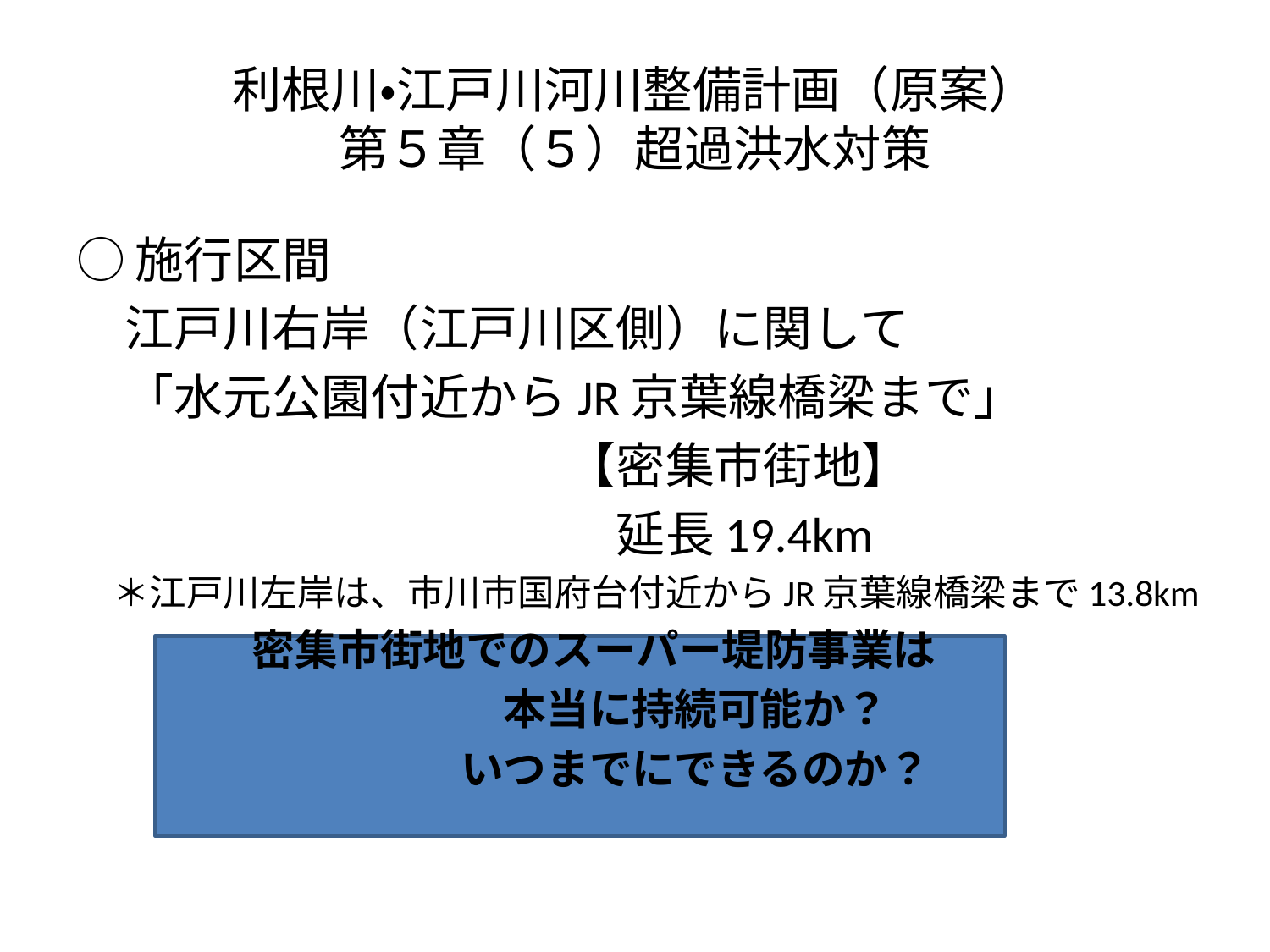

# 利根川・江戸川河川整備計画（原案） 第５章（５）超過洪水対策
○施行区間
　江戸川右岸（江戸川区側）に関して
　「水元公園付近からJR京葉線橋梁まで」
　　　　　　　　　　【密集市街地】
　　　　　　　　　　　延長19.4km
　＊江戸川左岸は、市川市国府台付近からJR京葉線橋梁まで13.8km
    　　　密集市街地でのスーパー堤防事業は
　　　　　　　　　　本当に持続可能か？
　　　　　　　　　いつまでにできるのか？